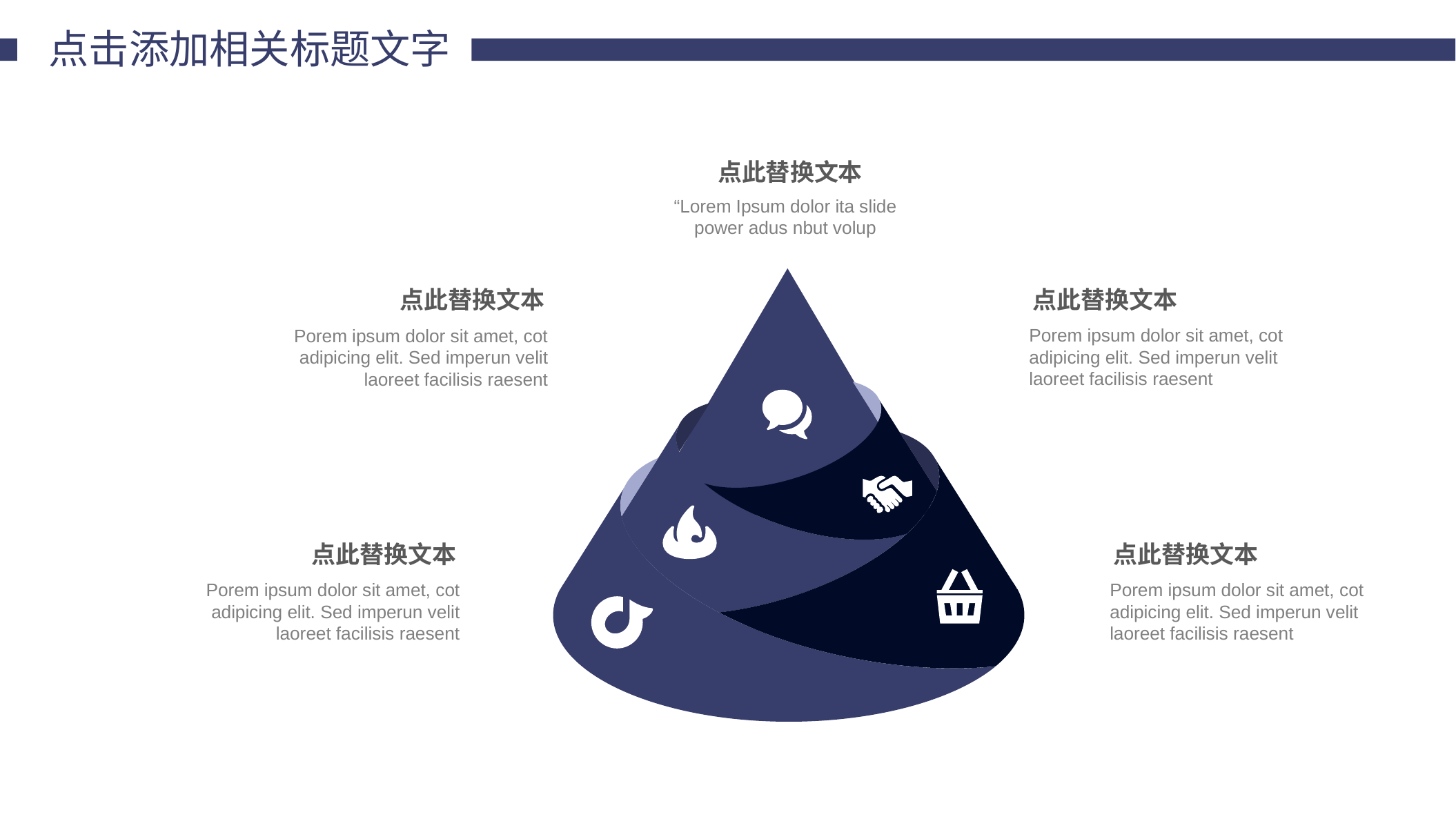

点击添加相关标题文字

点此替换文本
“Lorem Ipsum dolor ita slide power adus nbut volup

点此替换文本
Porem ipsum dolor sit amet, cot adipicing elit. Sed imperun velit laoreet facilisis raesent
点此替换文本
Porem ipsum dolor sit amet, cot adipicing elit. Sed imperun velit laoreet facilisis raesent
点此替换文本
Porem ipsum dolor sit amet, cot adipicing elit. Sed imperun velit laoreet facilisis raesent
点此替换文本
Porem ipsum dolor sit amet, cot adipicing elit. Sed imperun velit laoreet facilisis raesent